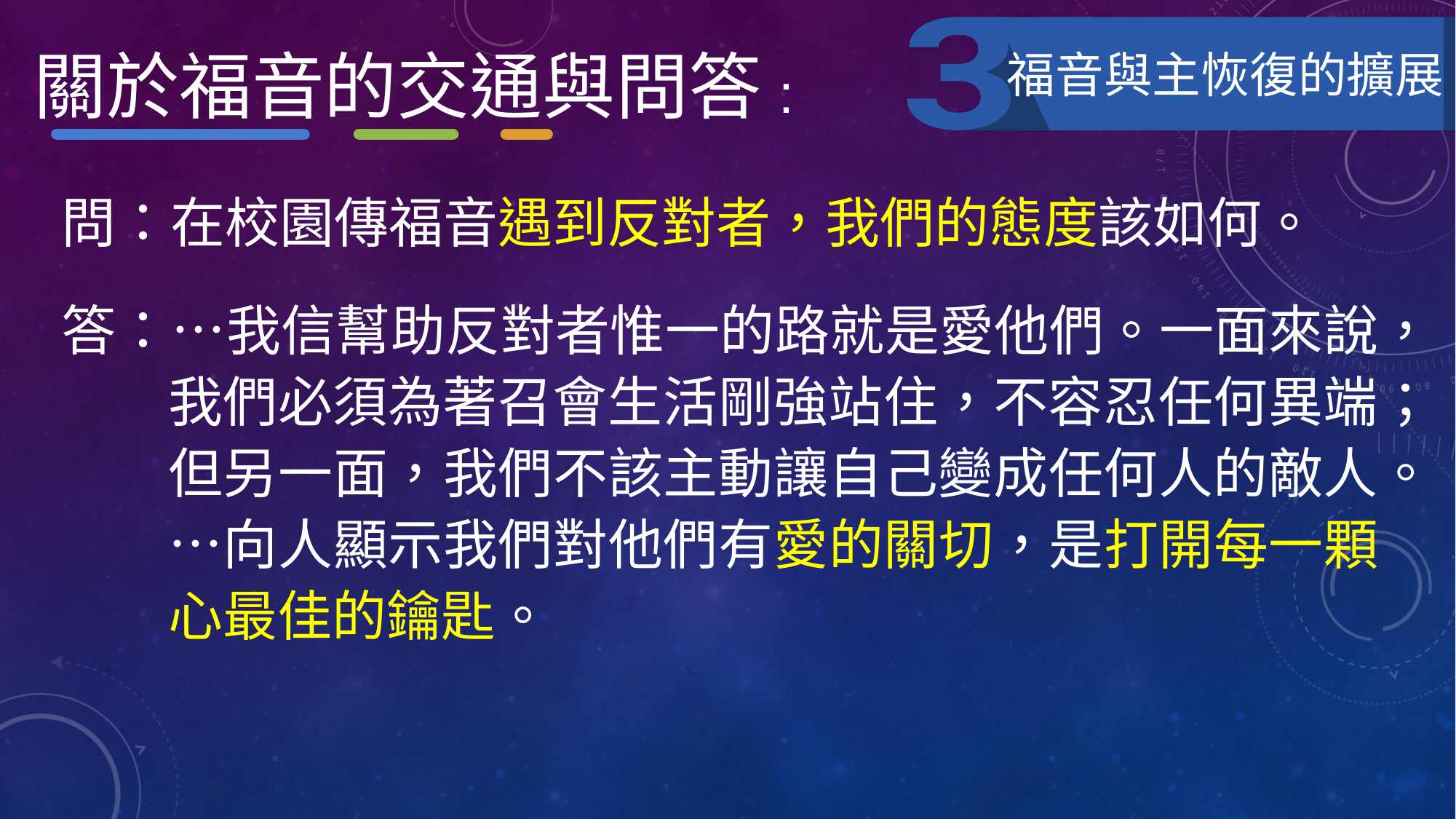

關於福音的交通與問答:
福音與主恢復的擴展

問：在校園傳福音遇到反對者，我們的態度該如何。
答：…我信幫助反對者惟一的路就是愛他們。一面來說，我們必須為著召會生活剛強站住，不容忍任何異端；但另一面，我們不該主動讓自己變成任何人的敵人。…向人顯示我們對他們有愛的關切，是打開每一顆心最佳的鑰匙。